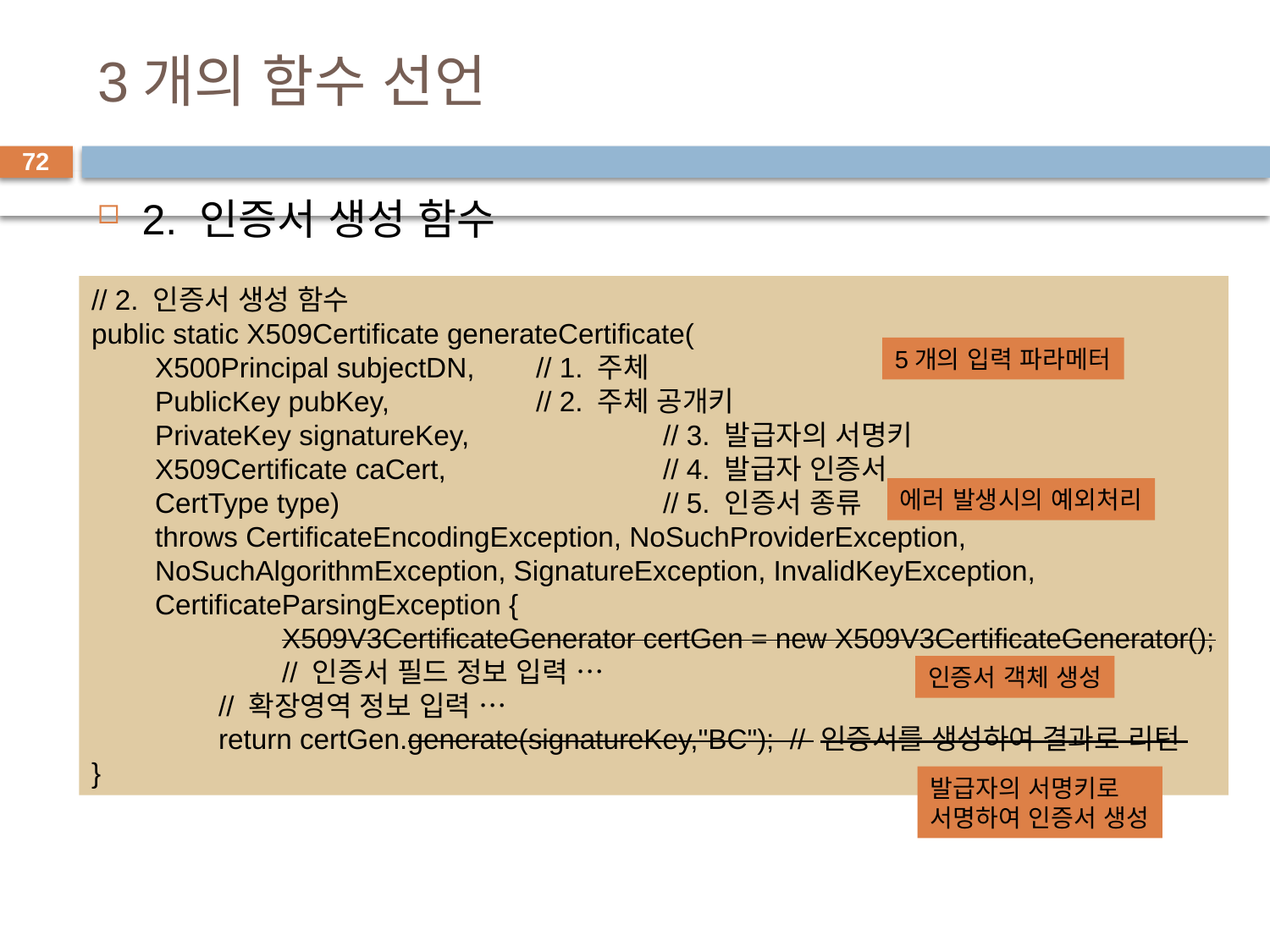

# 3개의 함수 선언
72
2. 인증서 생성 함수
// 2. 인증서 생성 함수
public static X509Certificate generateCertificate(
X500Principal subjectDN,	// 1. 주체
PublicKey pubKey,		// 2. 주체 공개키
PrivateKey signatureKey,		// 3. 발급자의 서명키
X509Certificate caCert,		// 4. 발급자 인증서
CertType type)			// 5. 인증서 종류
throws CertificateEncodingException, NoSuchProviderException,
NoSuchAlgorithmException, SignatureException, InvalidKeyException,
CertificateParsingException {
	X509V3CertificateGenerator certGen = new X509V3CertificateGenerator();
   	// 인증서 필드 정보 입력 …
// 확장영역 정보 입력 …
return certGen.generate(signatureKey,"BC");  // 인증서를 생성하여 결과로 리턴
}
5개의 입력 파라메터
에러 발생시의 예외처리
인증서 객체 생성
발급자의 서명키로
서명하여 인증서 생성